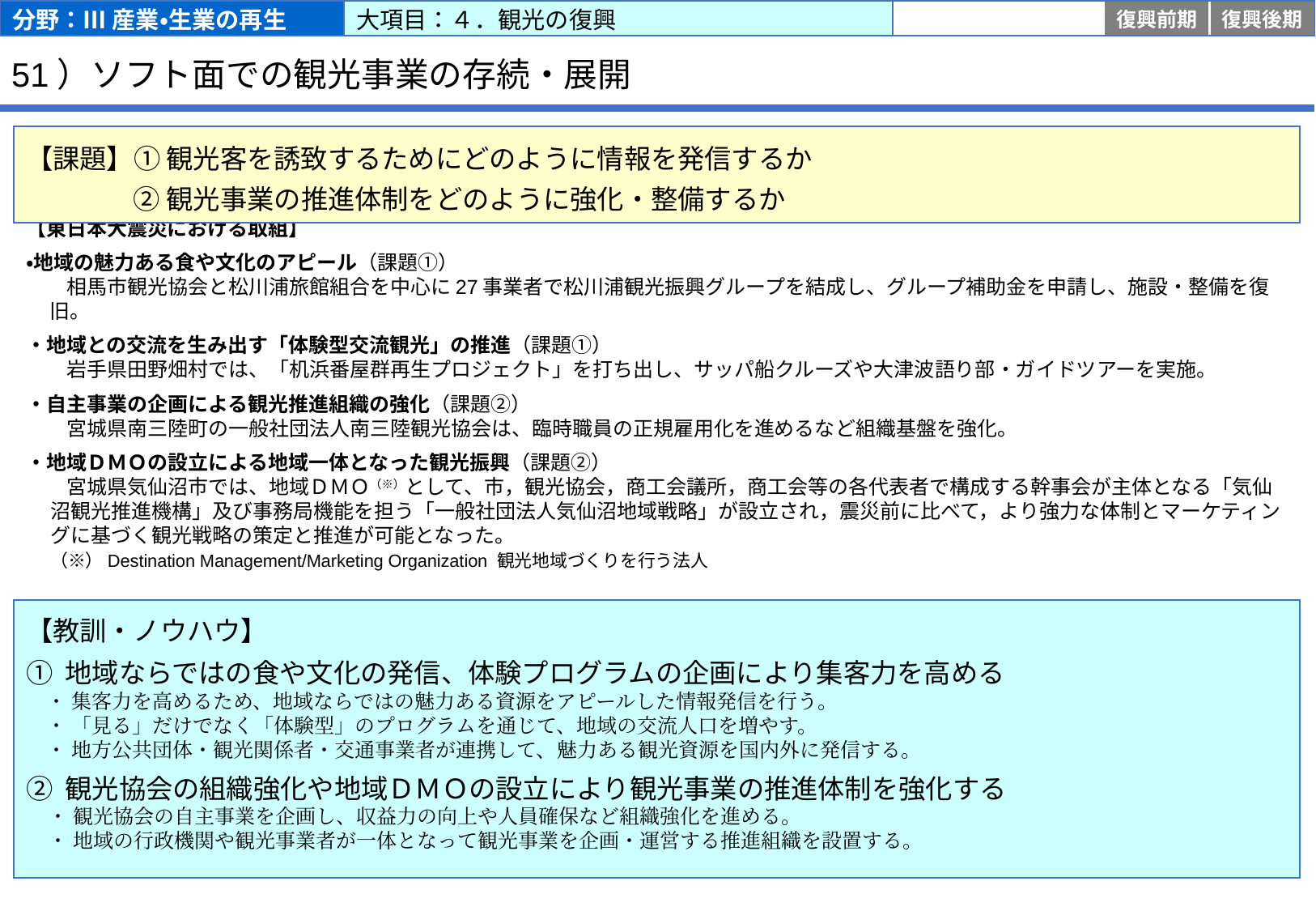

分野：Ⅲ 産業・生業の再生
大項目：４．観光の復興
応急
復旧
復興前期
復興後期

# 51）ソフト面での観光事業の存続・展開
【課題】① 観光客を誘致するためにどのように情報を発信するか
　　　　② 観光事業の推進体制をどのように強化・整備するか
【東日本大震災における取組】
・地域の魅力ある食や文化のアピール（課題①）
　　相馬市観光協会と松川浦旅館組合を中心に27事業者で松川浦観光振興グループを結成し、グループ補助金を申請し、施設・整備を復旧。
・地域との交流を生み出す「体験型交流観光」の推進（課題①）
　　岩手県田野畑村では、「机浜番屋群再生プロジェクト」を打ち出し、サッパ船クルーズや大津波語り部・ガイドツアーを実施。
・自主事業の企画による観光推進組織の強化（課題②）
　　宮城県南三陸町の一般社団法人南三陸観光協会は、臨時職員の正規雇用化を進めるなど組織基盤を強化。
・地域ＤＭＯの設立による地域一体となった観光振興（課題②）
　　宮城県気仙沼市では、地域ＤＭＯ（※）として、市，観光協会，商工会議所，商工会等の各代表者で構成する幹事会が主体となる「気仙沼観光推進機構」及び事務局機能を担う「一般社団法人気仙沼地域戦略」が設立され，震災前に比べて，より強力な体制とマーケティングに基づく観光戦略の策定と推進が可能となった。
　 （※）Destination Management/Marketing Organization 観光地域づくりを行う法人
【教訓・ノウハウ】
① 地域ならではの食や文化の発信、体験プログラムの企画により集客力を高める
　・ 集客力を高めるため、地域ならではの魅力ある資源をアピールした情報発信を行う。
　・ 「見る」だけでなく「体験型」のプログラムを通じて、地域の交流人口を増やす。
　・ 地方公共団体・観光関係者・交通事業者が連携して、魅力ある観光資源を国内外に発信する。
② 観光協会の組織強化や地域ＤＭＯの設立により観光事業の推進体制を強化する
　・ 観光協会の自主事業を企画し、収益力の向上や人員確保など組織強化を進める。
　・ 地域の行政機関や観光事業者が一体となって観光事業を企画・運営する推進組織を設置する。